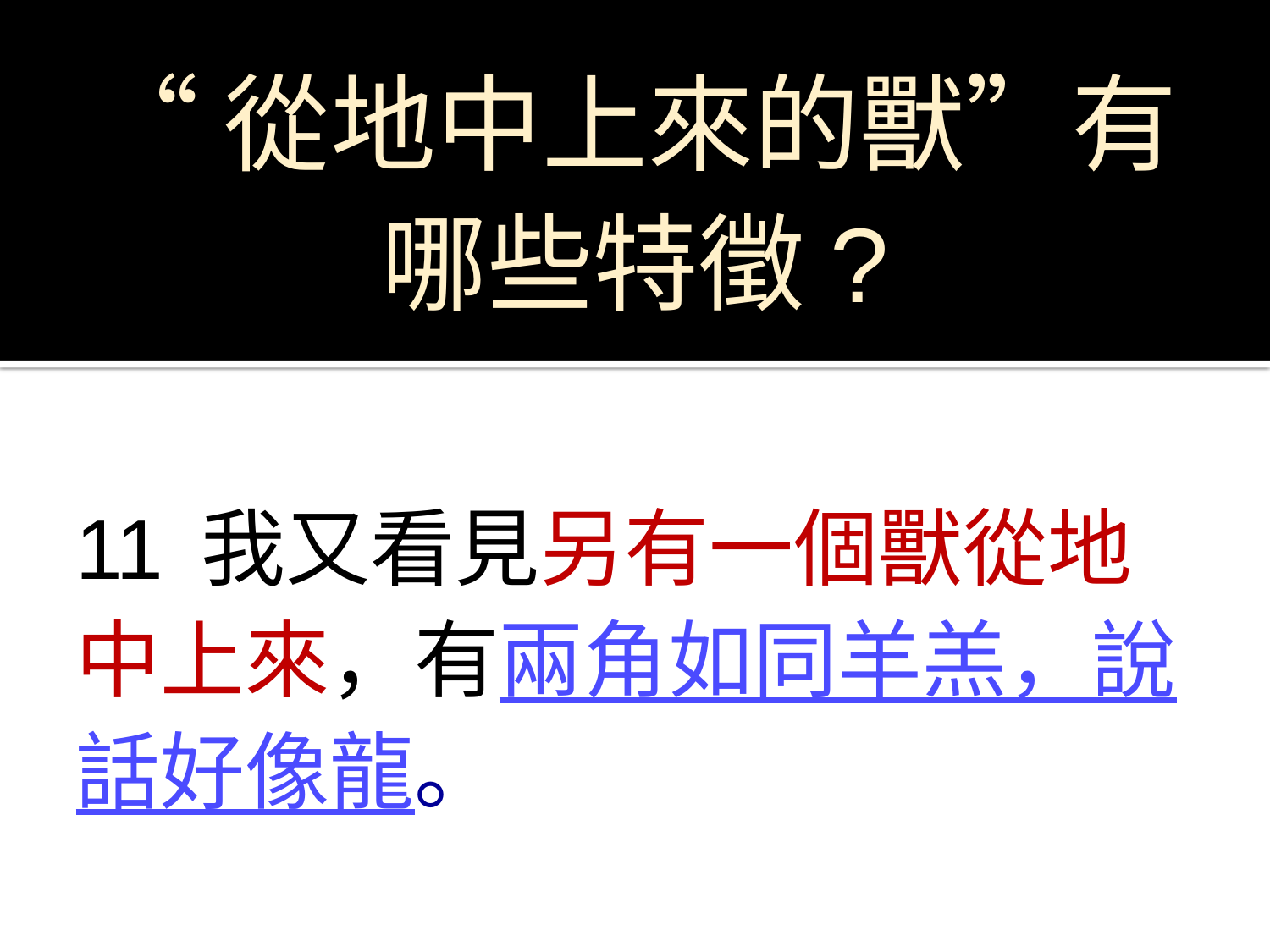

# “從地中上來的獸”有哪些特徵?
11 我又看見另有一個獸從地中上來，有兩角如同羊羔，說話好像龍。